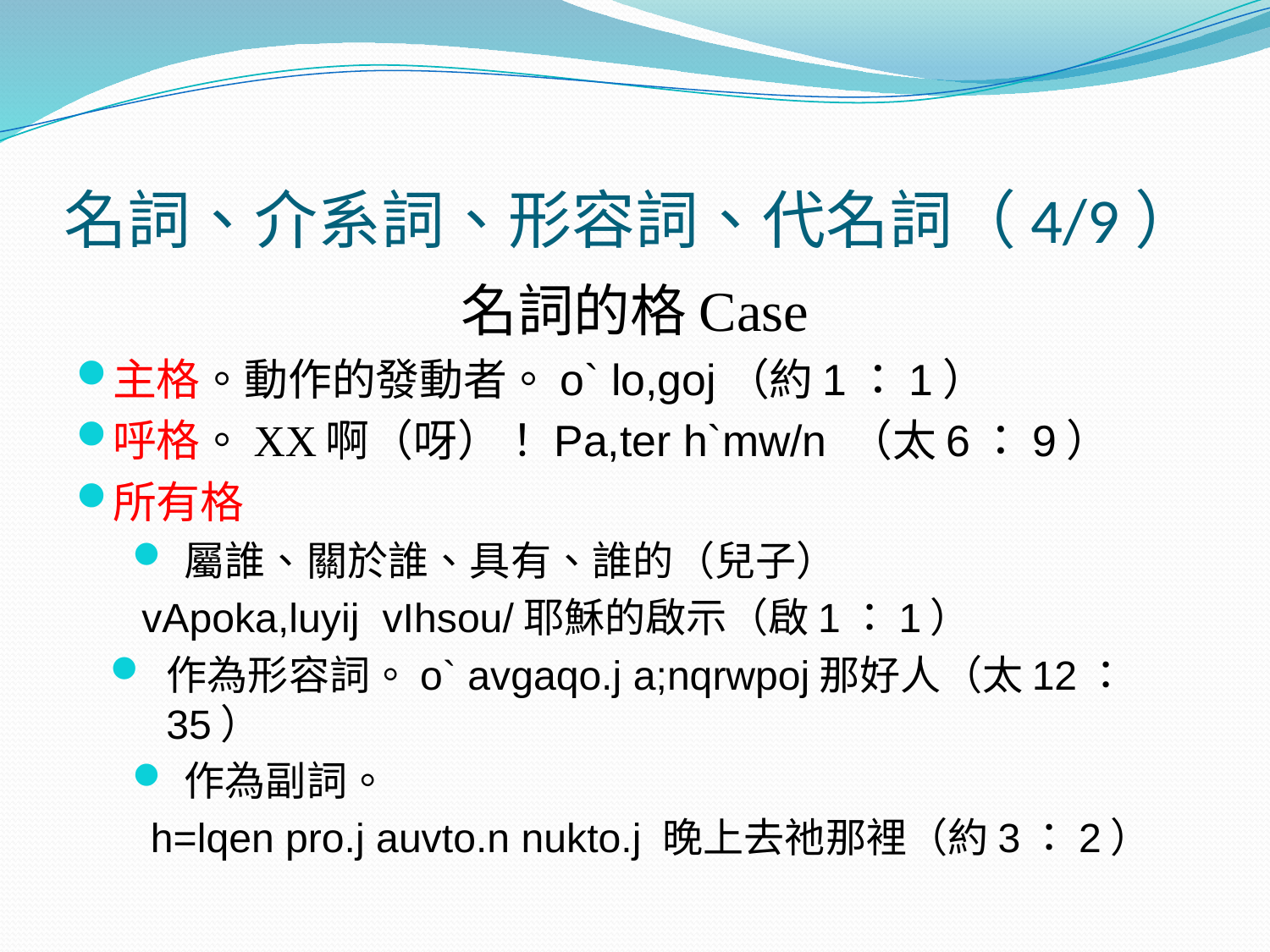

# 名詞、介系詞、形容詞、代名詞（4/9）
名詞的格Case
主格。動作的發動者。o` lo,goj（約1：1）
呼格。XX啊（呀）！Pa,ter h`mw/n （太6：9）
所有格
 屬誰、關於誰、具有、誰的（兒子）
   vApoka,luyij  vIhsou/耶穌的啟示（啟1：1）
作為形容詞。o` avgaqo.j a;nqrwpoj那好人（太12：35）
 作為副詞。
    h=lqen pro.j auvto.n nukto.j 晚上去祂那裡（約3：2）